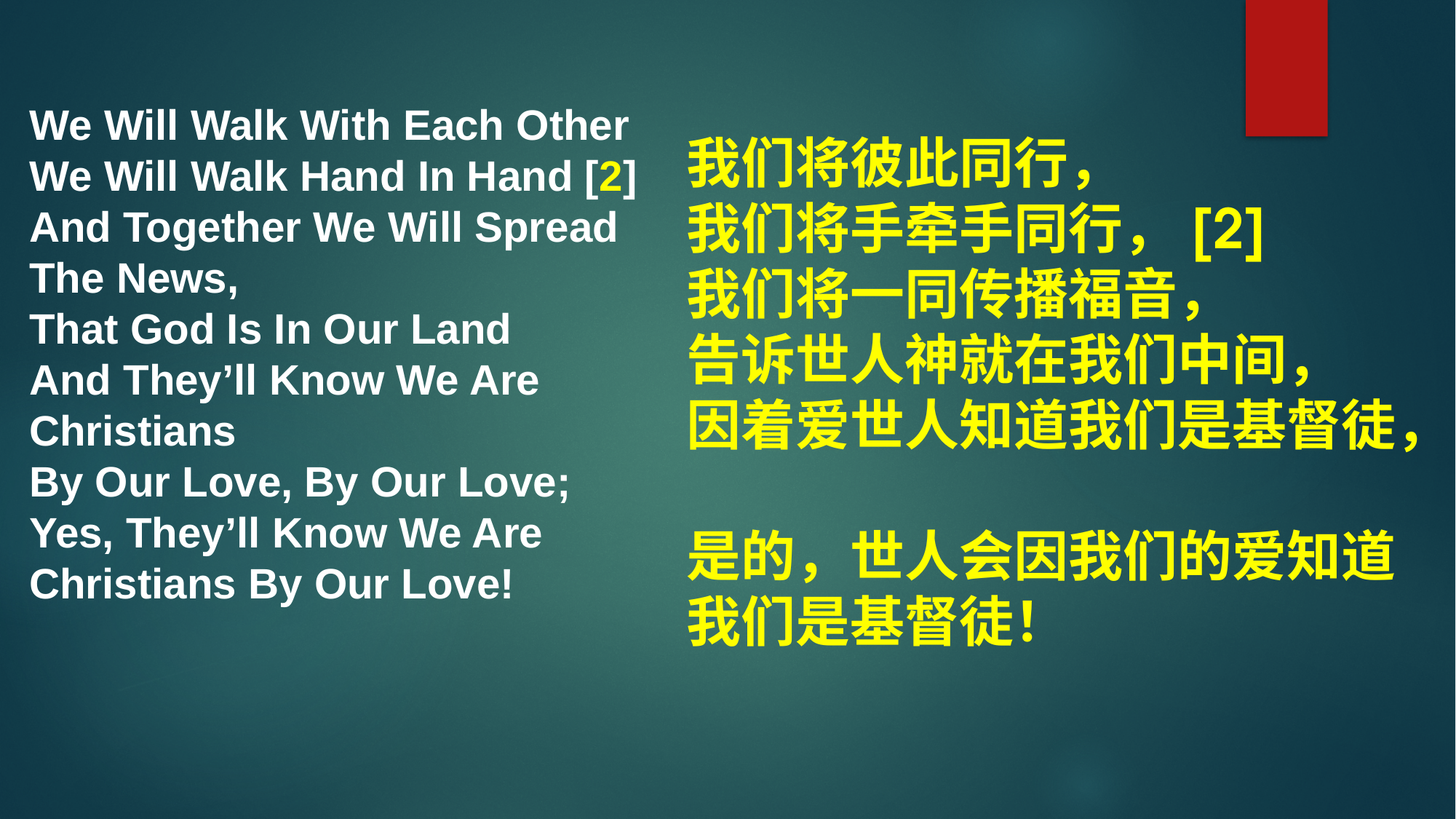

We Will Walk With Each Other
We Will Walk Hand In Hand [2]
And Together We Will Spread The News,
That God Is In Our Land
And They’ll Know We Are Christians
By Our Love, By Our Love;
Yes, They’ll Know We Are Christians By Our Love!
我们将彼此同行，
我们将手牵手同行，[2]
我们将一同传播福音，
告诉世人神就在我们中间，
因着爱世人知道我们是基督徒，
是的，世人会因我们的爱知道我们是基督徒！